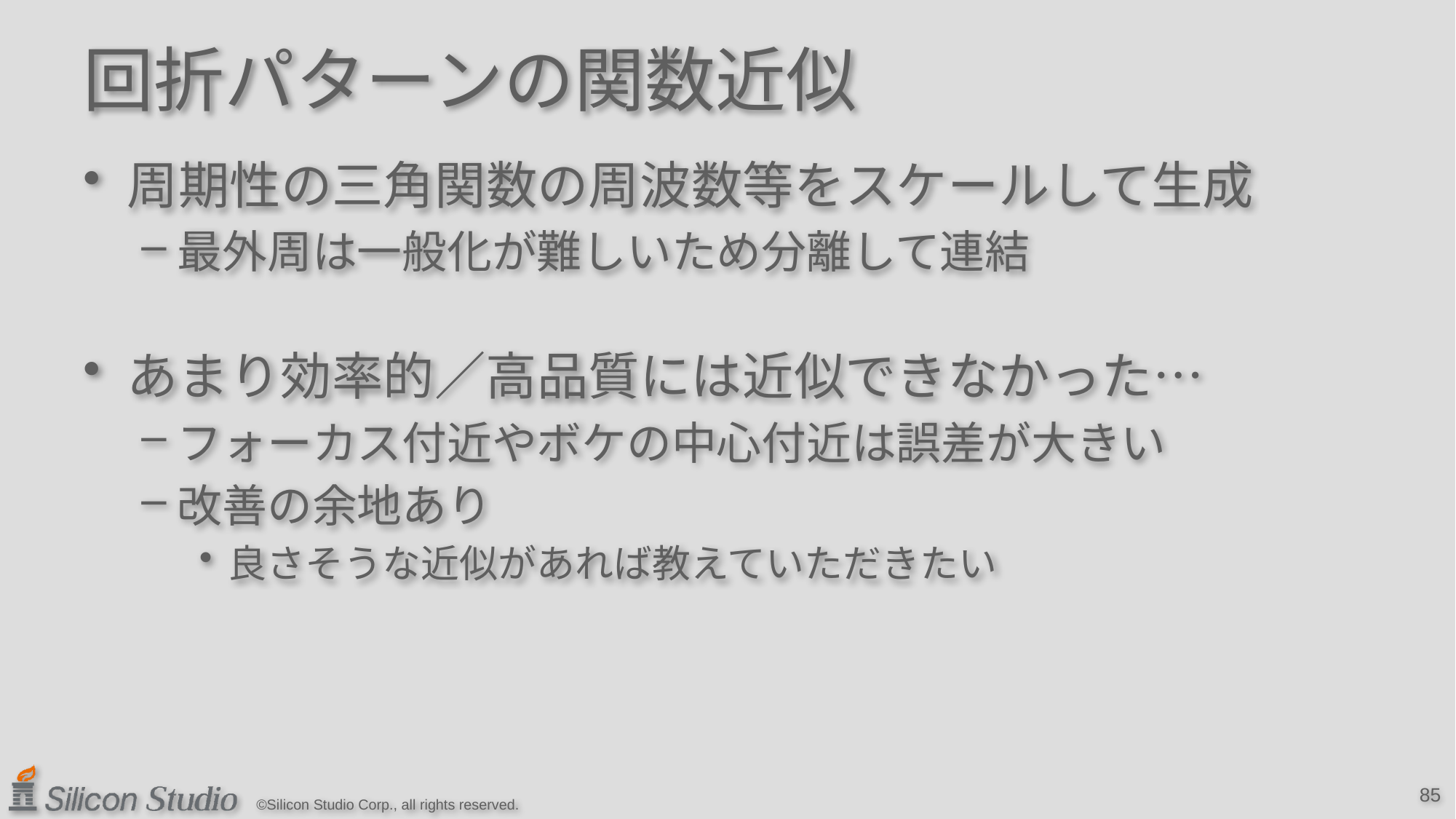

# 回折パターンの関数近似
周期性の三角関数の周波数等をスケールして生成
最外周は一般化が難しいため分離して連結

あまり効率的／高品質には近似できなかった…
フォーカス付近やボケの中心付近は誤差が大きい
改善の余地あり
良さそうな近似があれば教えていただきたい